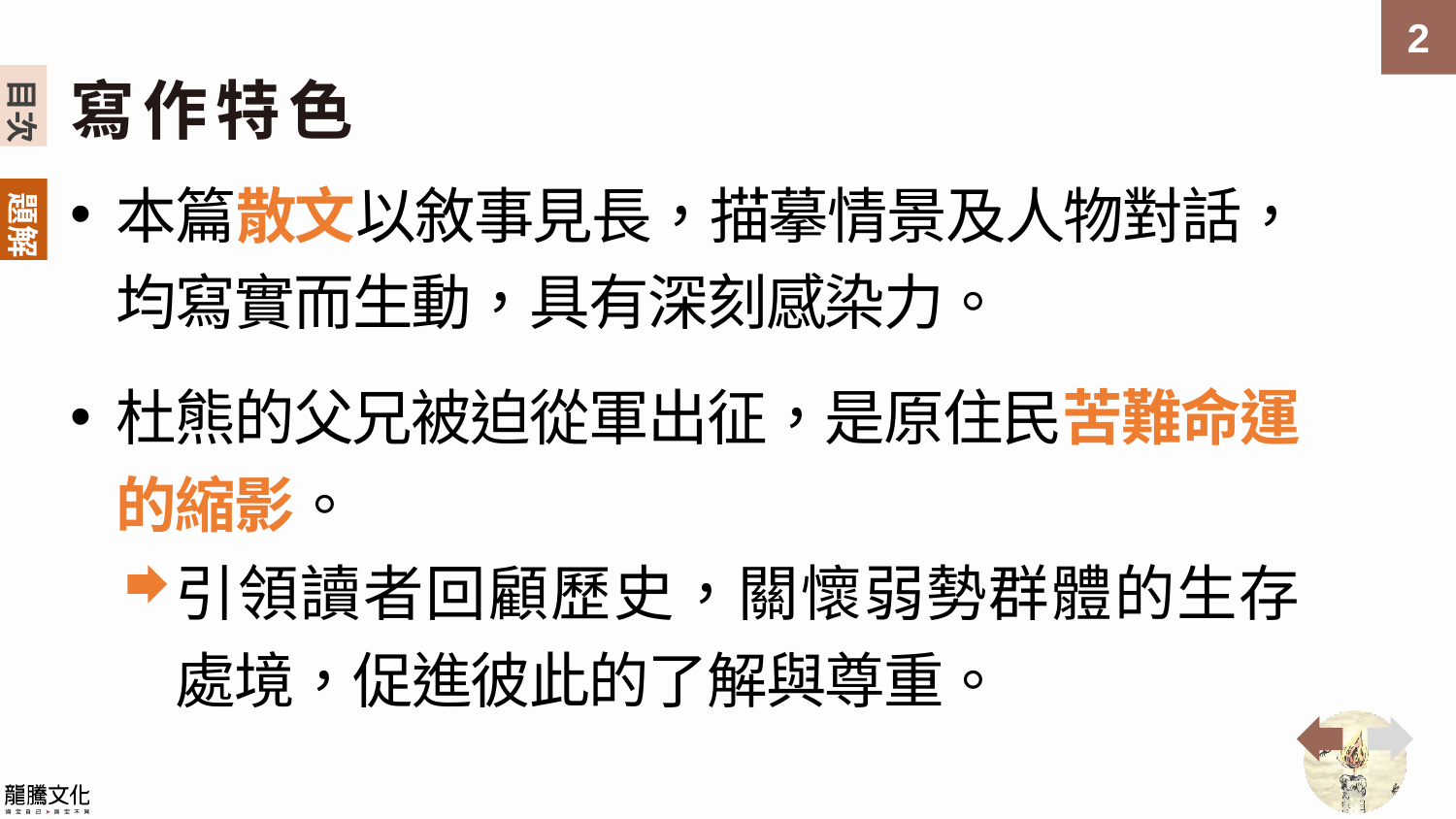

寫作特色
本篇散文以敘事見長，描摹情景及人物對話，均寫實而生動，具有深刻感染力。
杜熊的父兄被迫從軍出征，是原住民苦難命運的縮影。
引領讀者回顧歷史，關懷弱勢群體的生存
處境，促進彼此的了解與尊重。